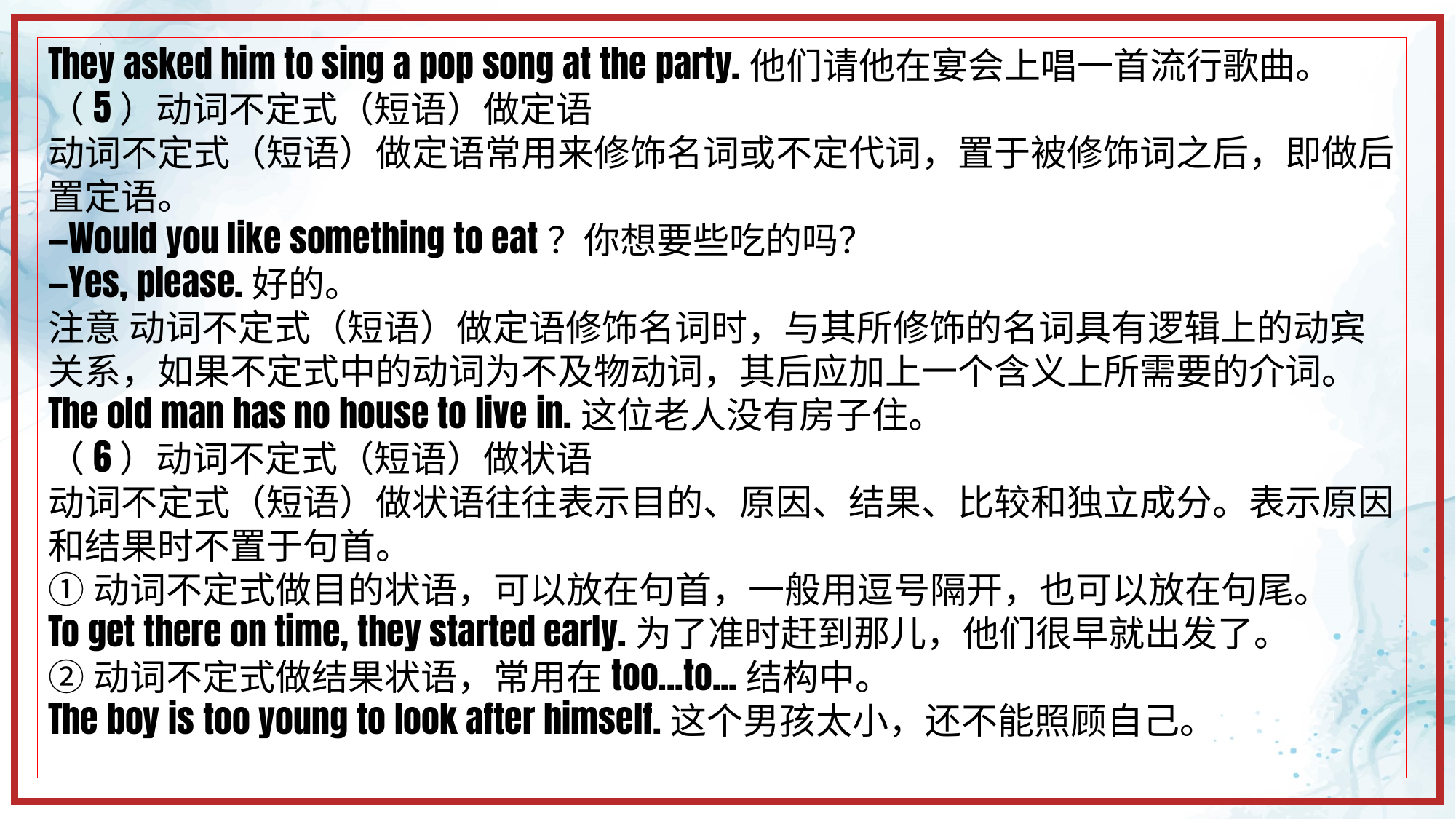

They asked him to sing a pop song at the party.他们请他在宴会上唱一首流行歌曲。
（5）动词不定式（短语）做定语
动词不定式（短语）做定语常用来修饰名词或不定代词，置于被修饰词之后，即做后置定语。
—Would you like something to eat？你想要些吃的吗？
—Yes, please.好的。
注意 动词不定式（短语）做定语修饰名词时，与其所修饰的名词具有逻辑上的动宾关系，如果不定式中的动词为不及物动词，其后应加上一个含义上所需要的介词。
The old man has no house to live in.这位老人没有房子住。
（6）动词不定式（短语）做状语
动词不定式（短语）做状语往往表示目的、原因、结果、比较和独立成分。表示原因和结果时不置于句首。
①动词不定式做目的状语，可以放在句首，一般用逗号隔开，也可以放在句尾。
To get there on time, they started early.为了准时赶到那儿，他们很早就出发了。
②动词不定式做结果状语，常用在too...to...结构中。
The boy is too young to look after himself.这个男孩太小，还不能照顾自己。